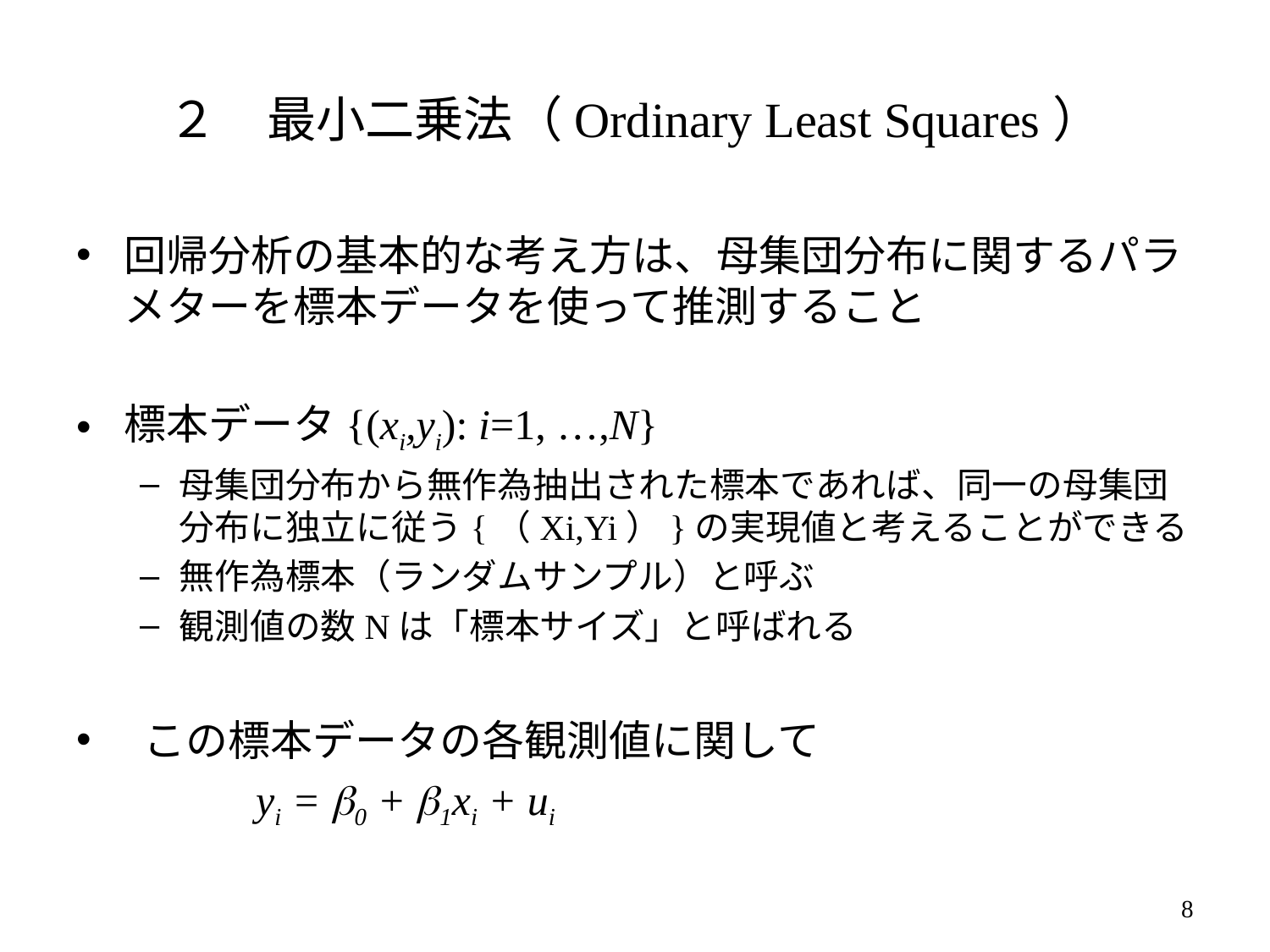

# ２　最小二乗法（Ordinary Least Squares）
回帰分析の基本的な考え方は、母集団分布に関するパラメターを標本データを使って推測すること

標本データ{(xi,yi): i=1, …,N}
母集団分布から無作為抽出された標本であれば、同一の母集団分布に独立に従う{（Xi,Yi）}の実現値と考えることができる
無作為標本（ランダムサンプル）と呼ぶ
観測値の数Nは「標本サイズ」と呼ばれる

 この標本データの各観測値に関して
　　　　yi = β0 + β1xi + ui
8